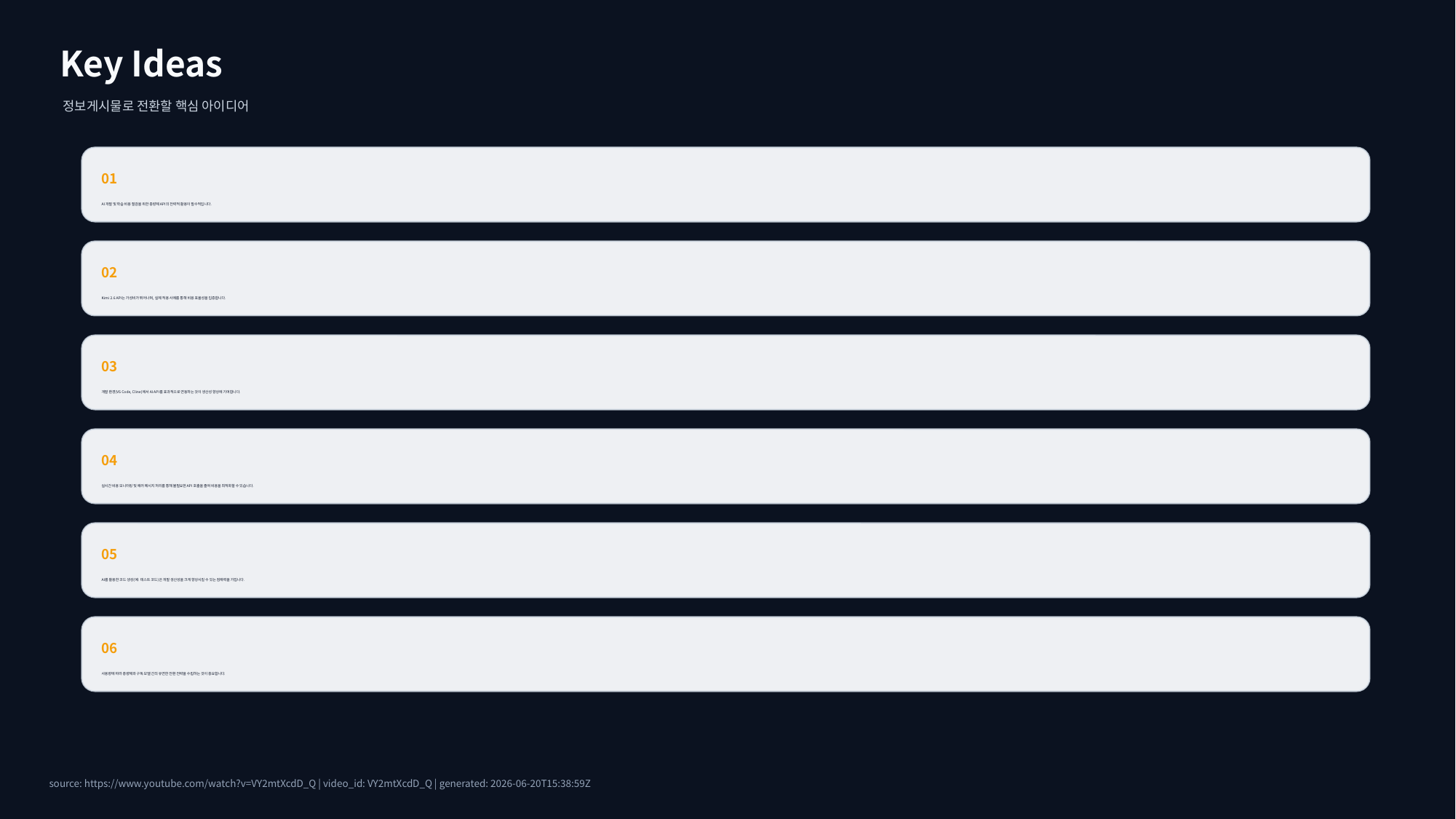

Key Ideas
정보게시물로 전환할 핵심 아이디어

01
AI 개발 및 학습 비용 절감을 위한 종량제 API의 전략적 활용이 필수적입니다.

02
Kimi 2.6 API는 가성비가 뛰어나며, 실제 적용 사례를 통해 비용 효율성을 입증합니다.

03
개발 환경(VS Code, Cline)에서 AI API를 효과적으로 연동하는 것이 생산성 향상에 기여합니다.

04
실시간 비용 모니터링 및 에러 메시지 처리를 통해 불필요한 API 호출을 줄여 비용을 최적화할 수 있습니다.

05
AI를 활용한 코드 생성(예: 테스트 코드)은 개발 생산성을 크게 향상시킬 수 있는 잠재력을 가집니다.

06
사용량에 따라 종량제와 구독 모델 간의 유연한 전환 전략을 수립하는 것이 중요합니다.
source: https://www.youtube.com/watch?v=VY2mtXcdD_Q | video_id: VY2mtXcdD_Q | generated: 2026-06-20T15:38:59Z